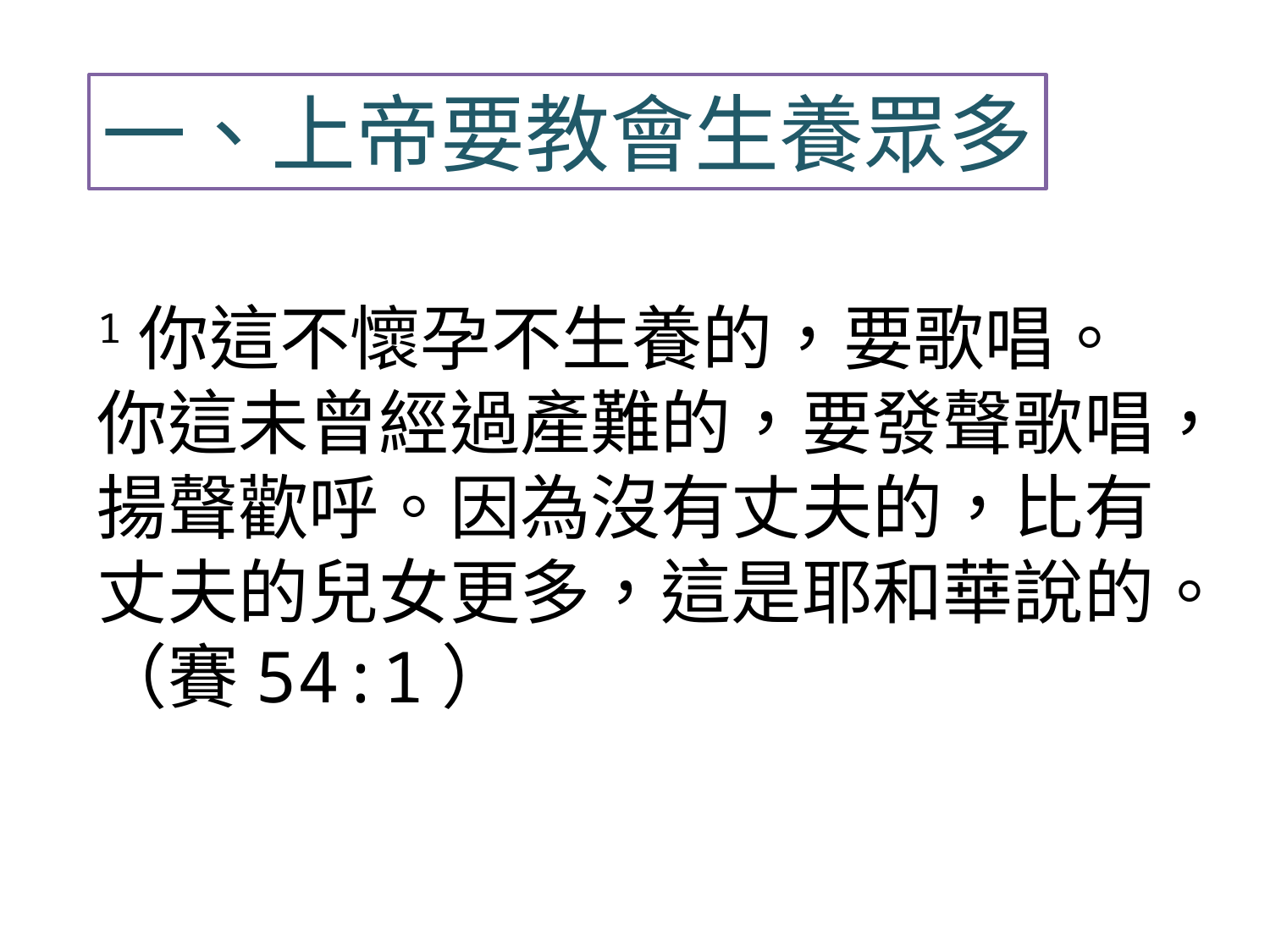

一、上帝要教會生養眾多
1你這不懷孕不生養的，要歌唱。你這未曾經過產難的，要發聲歌唱，揚聲歡呼。因為沒有丈夫的，比有丈夫的兒女更多，這是耶和華說的。（賽54:1）